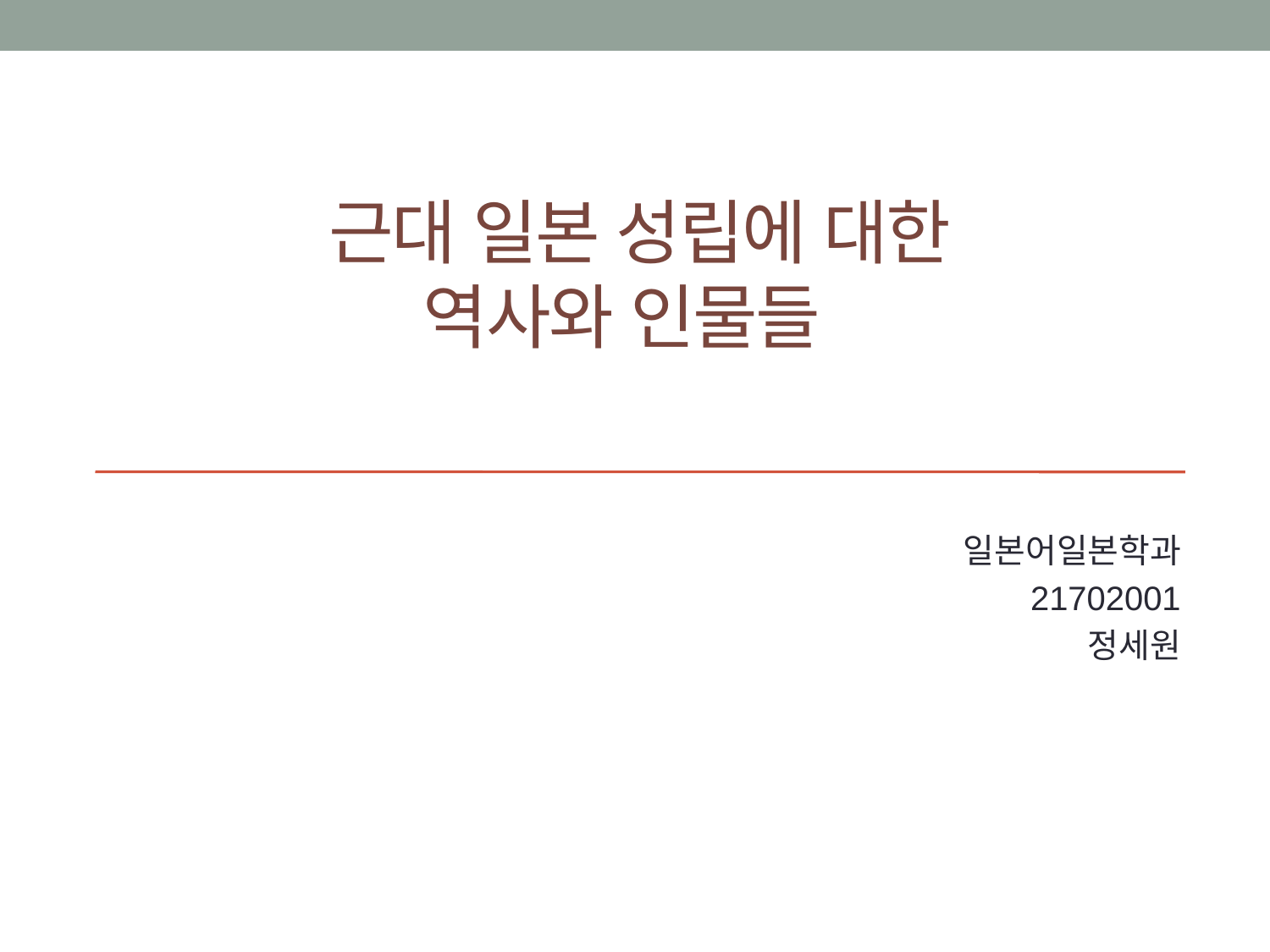

# 근대 일본 성립에 대한 역사와 인물들

일본어일본학과
21702001
정세원